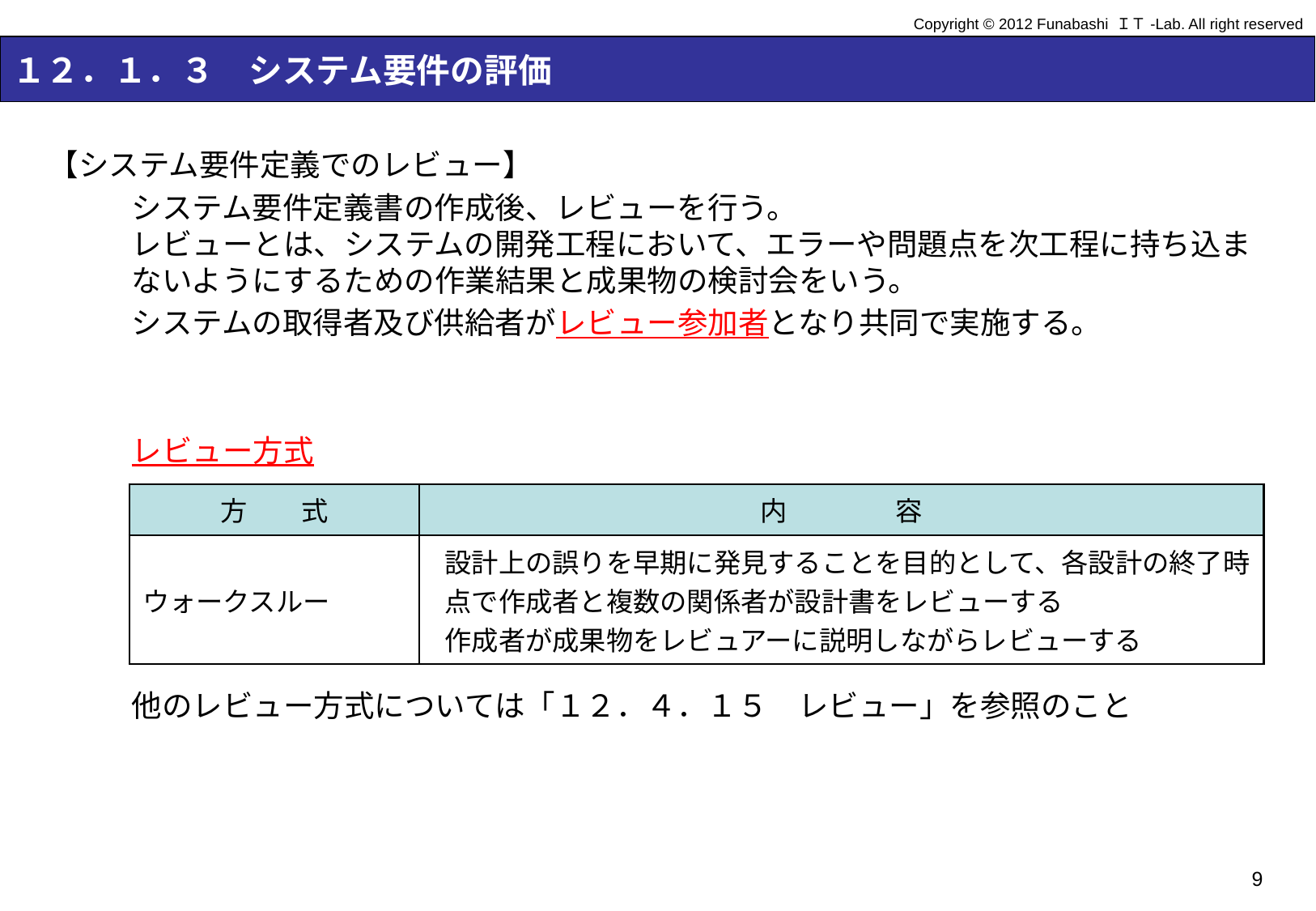

Copyright © 2012 Funabashi ＩＴ-Lab. All right reserved
# １２．１．３　システム要件の評価

【システム要件定義でのレビュー】
システム要件定義書の作成後、レビューを行う。
レビューとは、システムの開発工程において、エラーや問題点を次工程に持ち込まないようにするための作業結果と成果物の検討会をいう。
システムの取得者及び供給者がレビュー参加者となり共同で実施する。

レビュー方式

他のレビュー方式については「１２．４．１５　レビュー」を参照のこと
| 方　　式 | 内　　　　容 |
| --- | --- |
| ウォークスルー | 設計上の誤りを早期に発見することを目的として、各設計の終了時点で作成者と複数の関係者が設計書をレビューする 作成者が成果物をレビュアーに説明しながらレビューする |
9